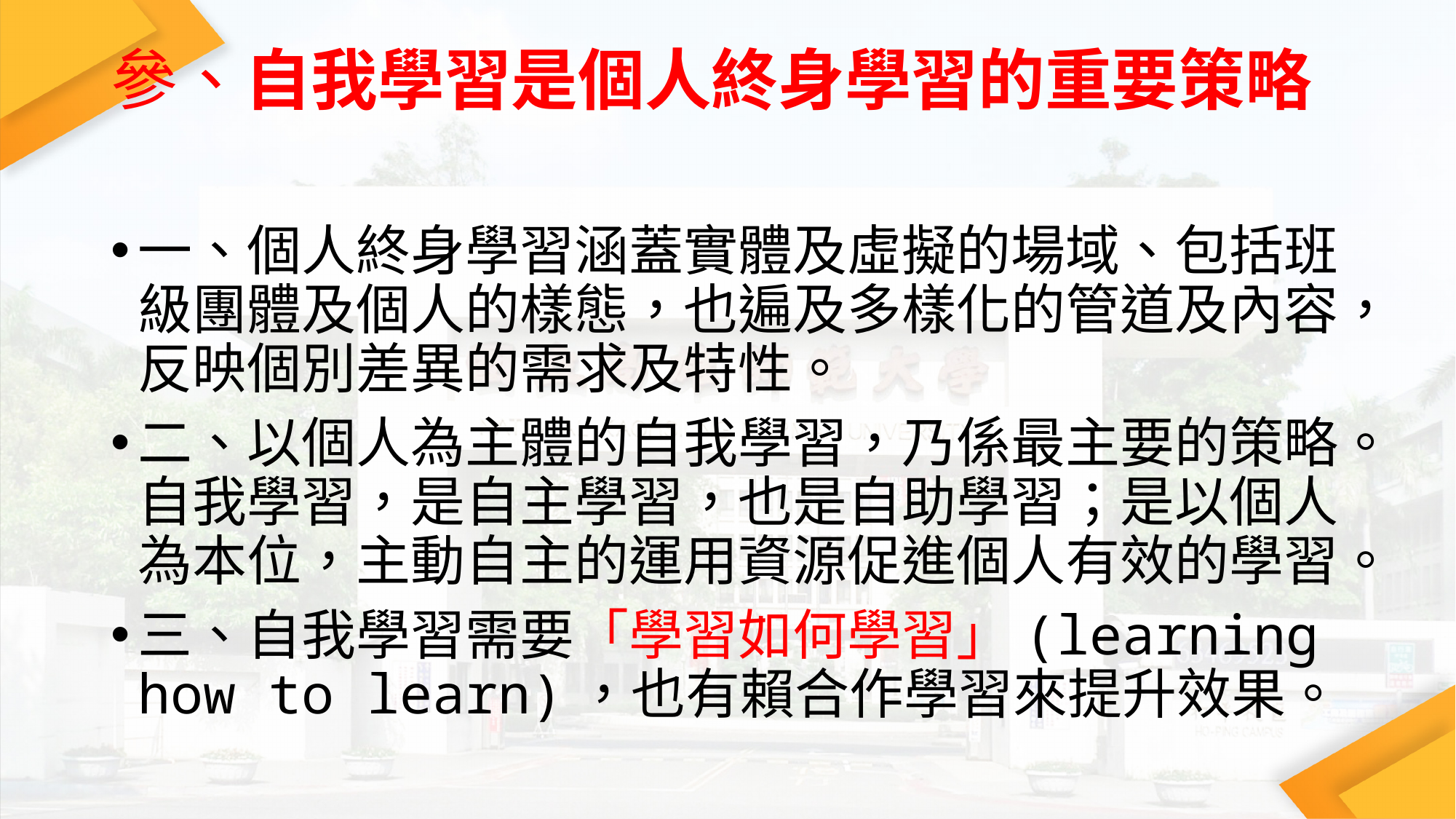

# 參、自我學習是個人終身學習的重要策略
一、個人終身學習涵蓋實體及虛擬的場域、包括班級團體及個人的樣態，也遍及多樣化的管道及內容，反映個別差異的需求及特性。
二、以個人為主體的自我學習，乃係最主要的策略。自我學習，是自主學習，也是自助學習；是以個人為本位，主動自主的運用資源促進個人有效的學習。
三、自我學習需要「學習如何學習」(learning how to learn)，也有賴合作學習來提升效果。